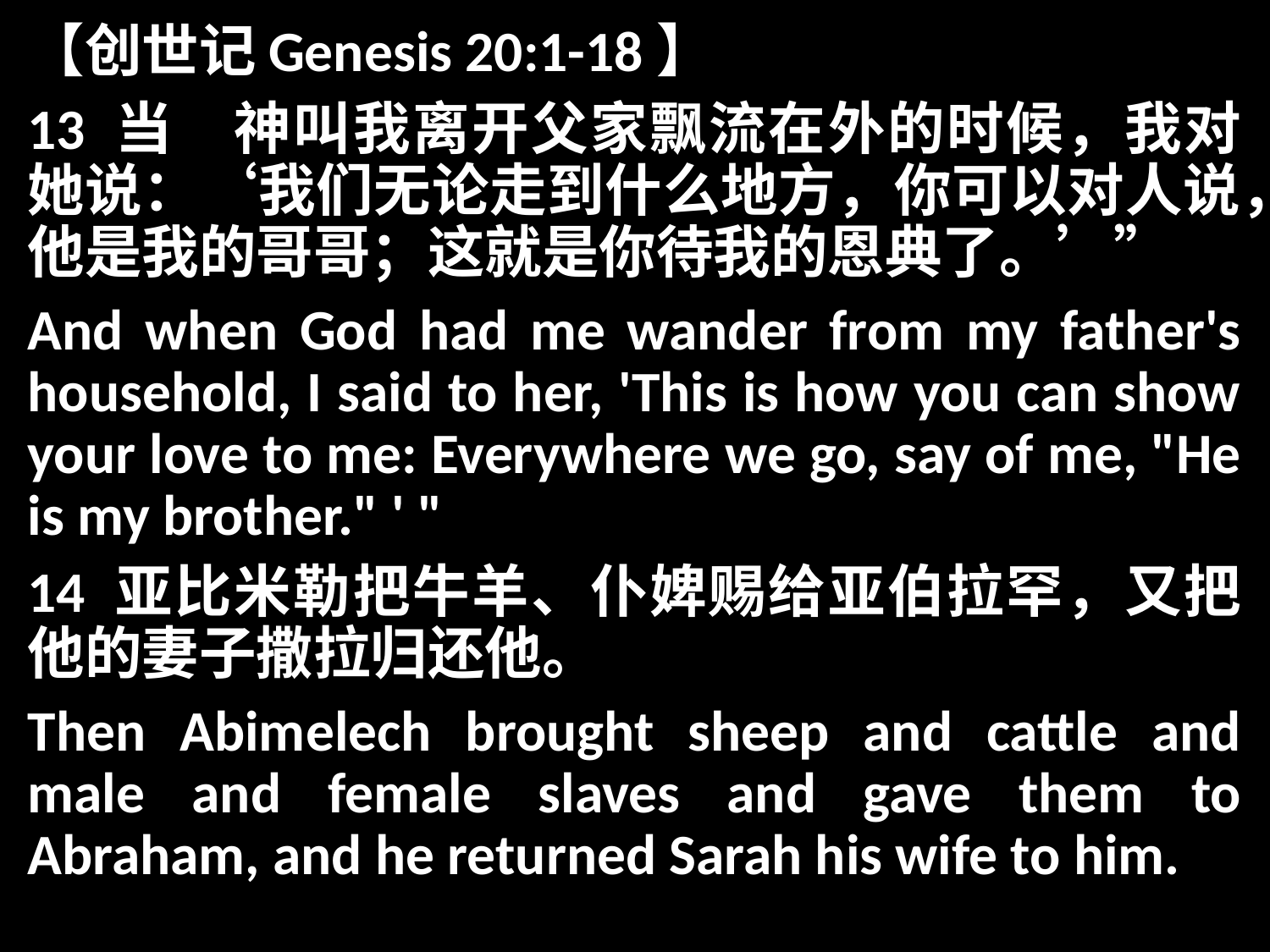

【创世记Genesis 20:1-18】
13 当　神叫我离开父家飘流在外的时候，我对她说：‘我们无论走到什么地方，你可以对人说，他是我的哥哥；这就是你待我的恩典了。’”
And when God had me wander from my father's household, I said to her, 'This is how you can show your love to me: Everywhere we go, say of me, "He is my brother." ' "
14 亚比米勒把牛羊、仆婢赐给亚伯拉罕，又把他的妻子撒拉归还他。
Then Abimelech brought sheep and cattle and male and female slaves and gave them to Abraham, and he returned Sarah his wife to him.